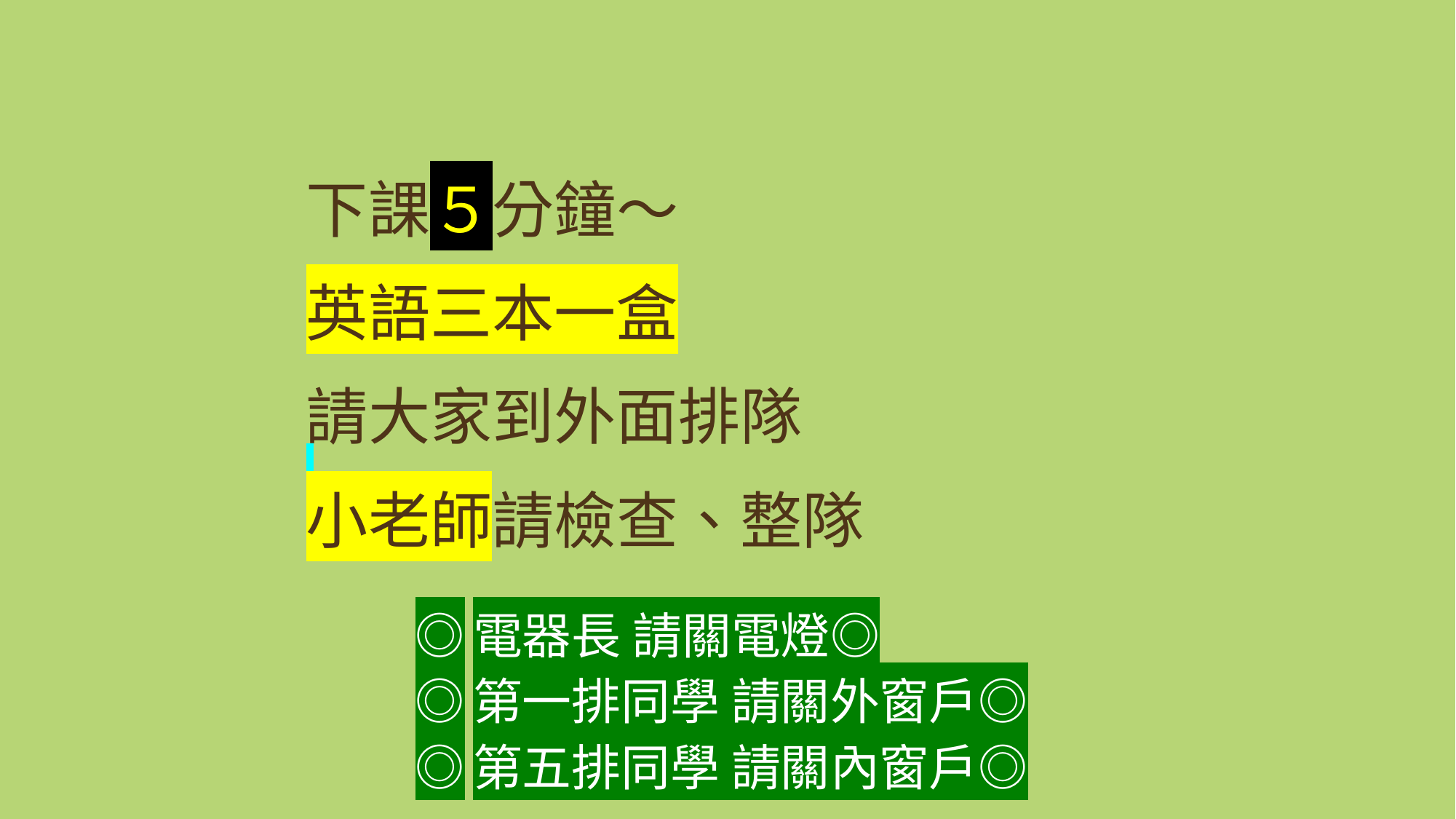

# 下課５分鐘～ 英語三本一盒 請大家到外面排隊 小老師請檢查、整隊
◎電器長 請關電燈◎
◎第一排同學 請關外窗戶◎
◎第五排同學 請關內窗戶◎